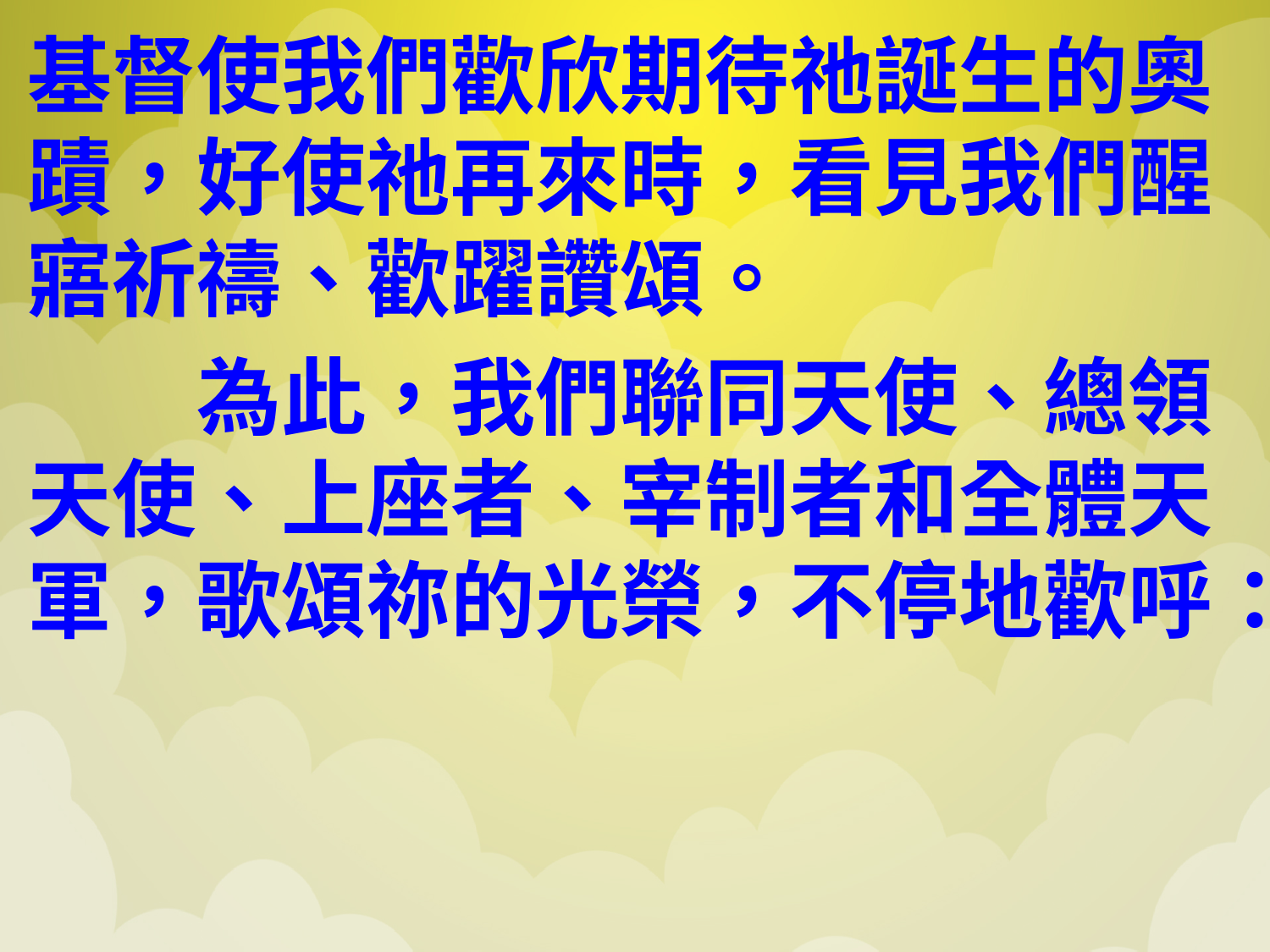

基督使我們歡欣期待祂誕生的奧蹟，好使祂再來時，看見我們醒寤祈禱、歡躍讚頌。
　　為此，我們聯同天使、總領天使、上座者、宰制者和全體天軍，歌頌祢的光榮，不停地歡呼：